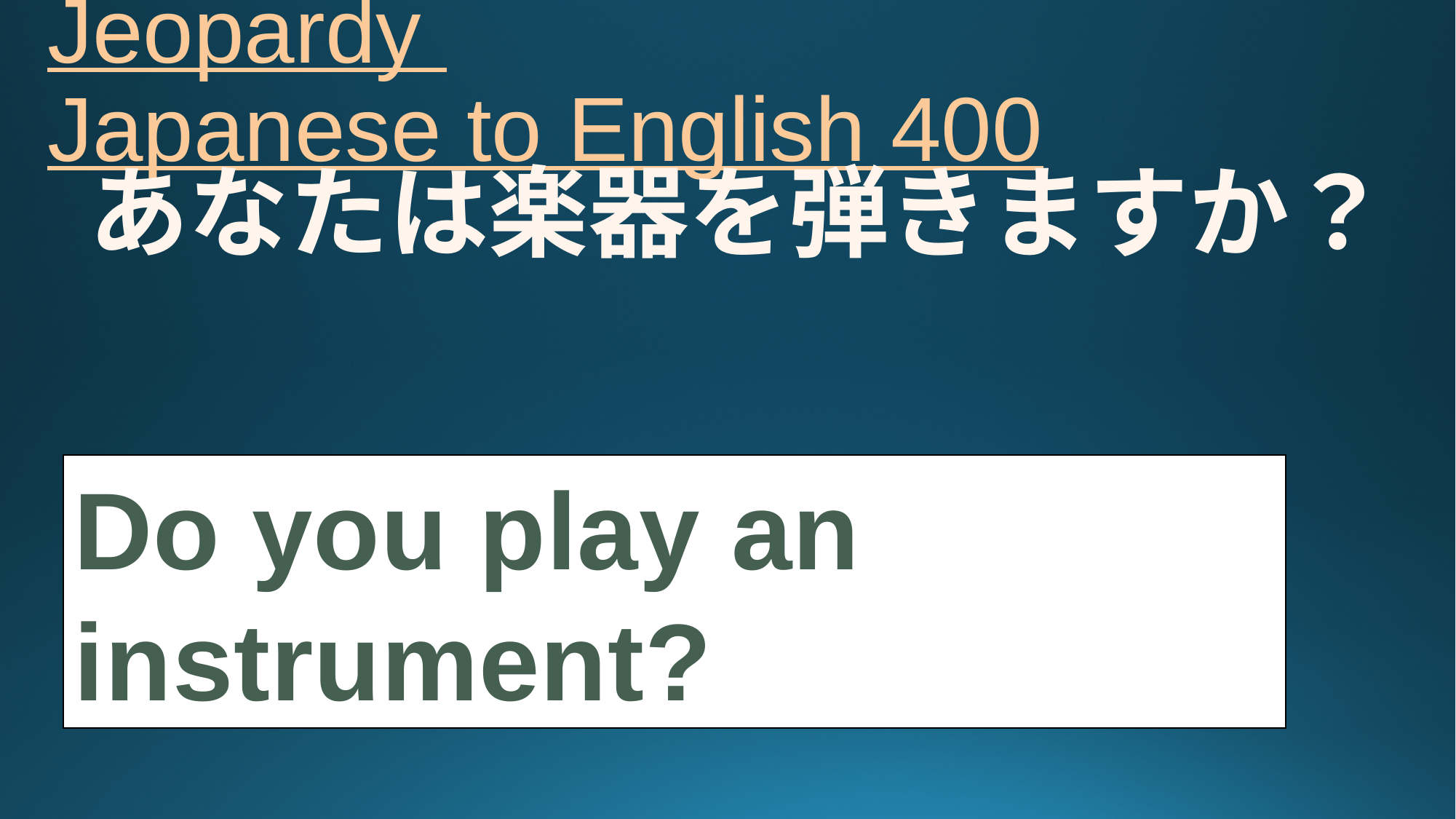

# Jeopardy Japanese to English 400
あなたは楽器を弾きますか？
Do you play an instrument?